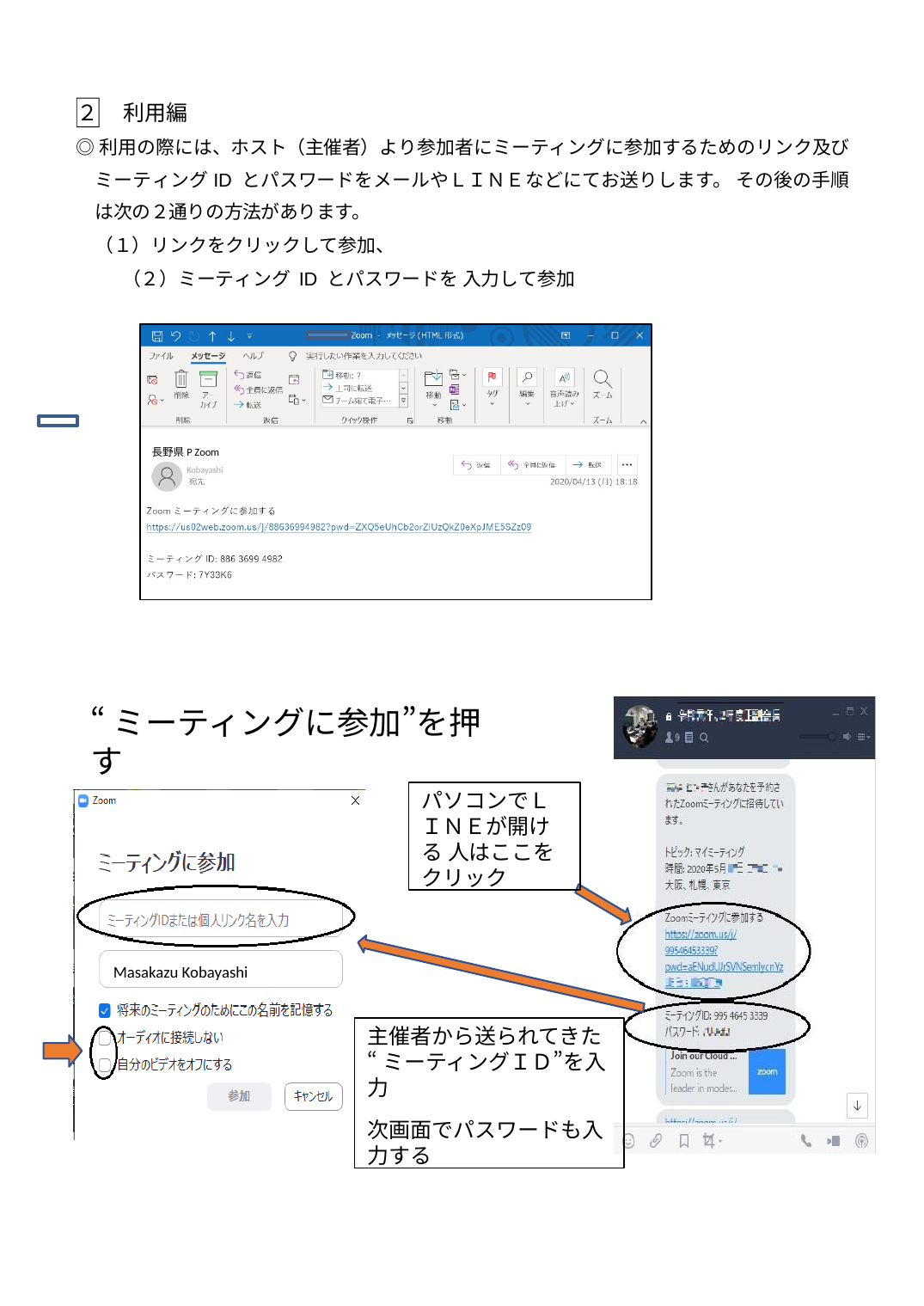

２	利用編
◎利用の際には、ホスト（主催者）より参加者にミーティングに参加するためのリンク及びミーティングID とパスワードをメールやＬＩＮＥなどにてお送りします。 その後の手順は次の２通りの方法があります。
　（１）リンクをクリックして参加、
　　　　（２）ミーティング ID とパスワードを 入力して参加

長野県P Zoom
Kobayashi

“ミーティングに参加”を押す
パソコンでＬＩＮＥが開ける 人はここをクリック
Masakazu Kobayashi

主催者から送られてきた
“ミーティングＩＤ”を入力

次画面でパスワードも入力する